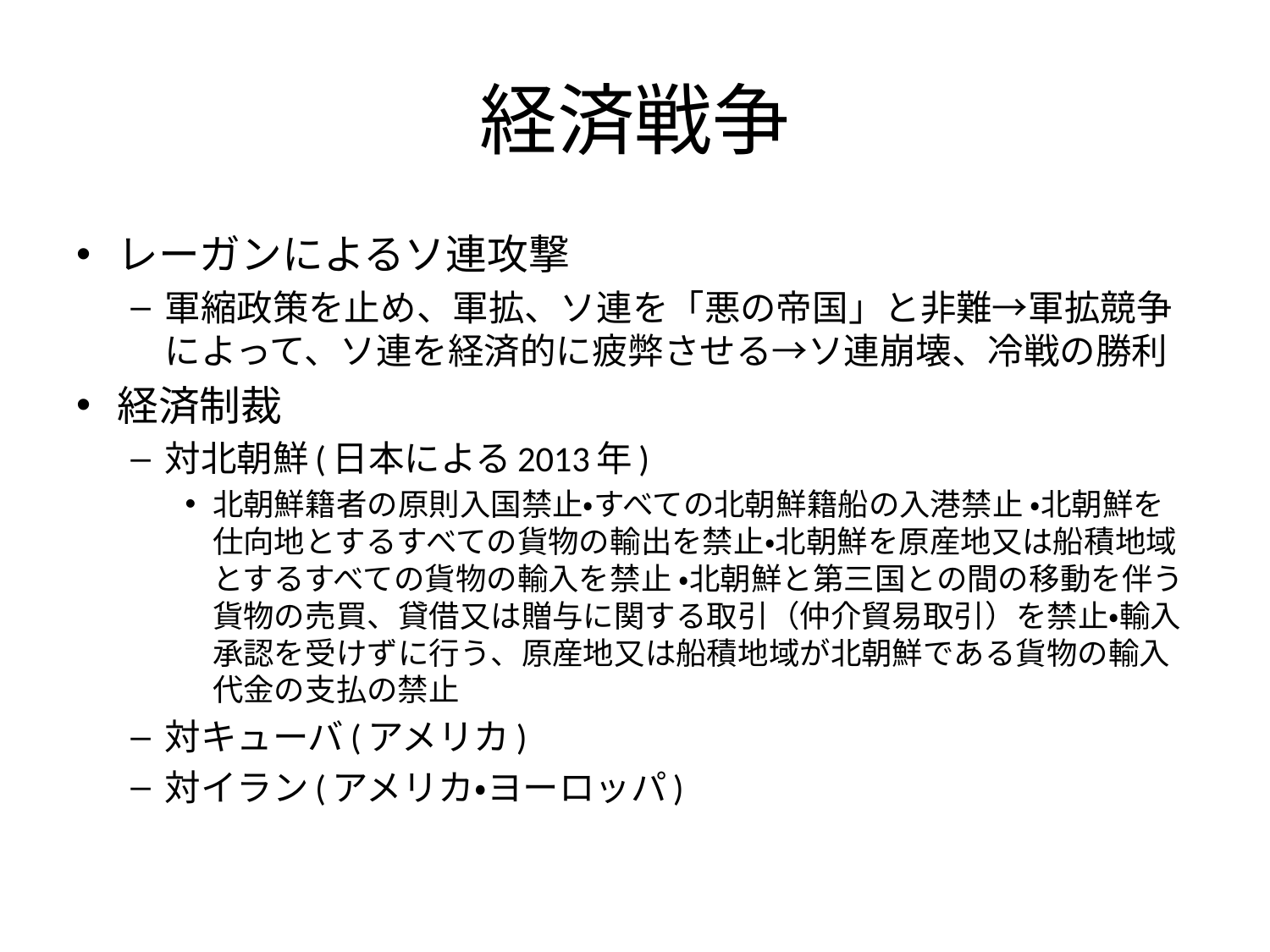

# 経済戦争
レーガンによるソ連攻撃
軍縮政策を止め、軍拡、ソ連を「悪の帝国」と非難→軍拡競争によって、ソ連を経済的に疲弊させる→ソ連崩壊、冷戦の勝利
経済制裁
対北朝鮮(日本による2013年)
北朝鮮籍者の原則入国禁止・すべての北朝鮮籍船の入港禁止 ・北朝鮮を仕向地とするすべての貨物の輸出を禁止・北朝鮮を原産地又は船積地域とするすべての貨物の輸入を禁止 ・北朝鮮と第三国との間の移動を伴う貨物の売買、貸借又は贈与に関する取引（仲介貿易取引）を禁止・輸入承認を受けずに行う、原産地又は船積地域が北朝鮮である貨物の輸入代金の支払の禁止
対キューバ(アメリカ)
対イラン(アメリカ・ヨーロッパ)